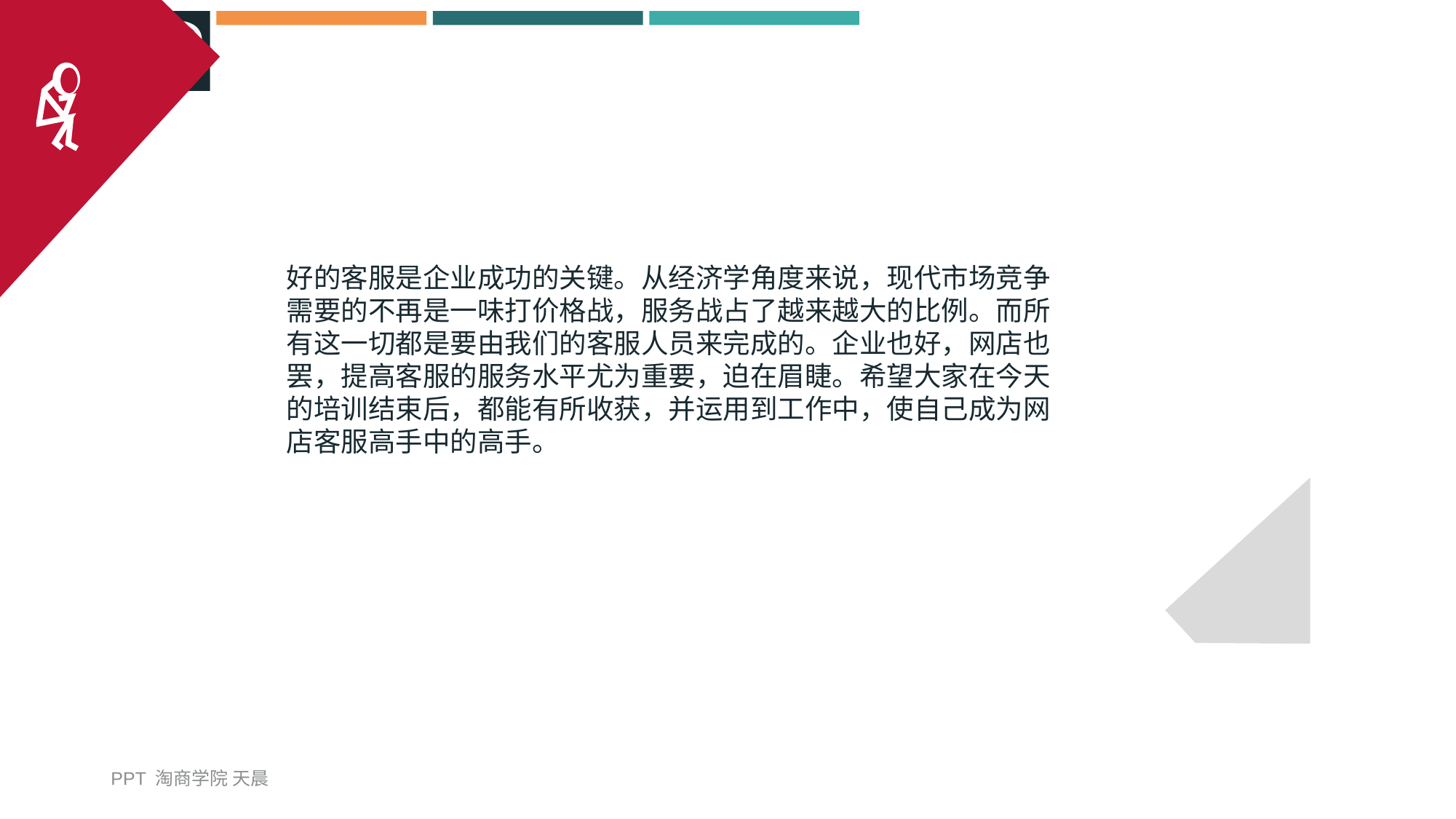

好的客服是企业成功的关键。从经济学角度来说，现代市场竞争需要的不再是一味打价格战，服务战占了越来越大的比例。而所有这一切都是要由我们的客服人员来完成的。企业也好，网店也罢，提高客服的服务水平尤为重要，迫在眉睫。希望大家在今天的培训结束后，都能有所收获，并运用到工作中，使自己成为网店客服高手中的高手。

PPT 淘商学院 天晨